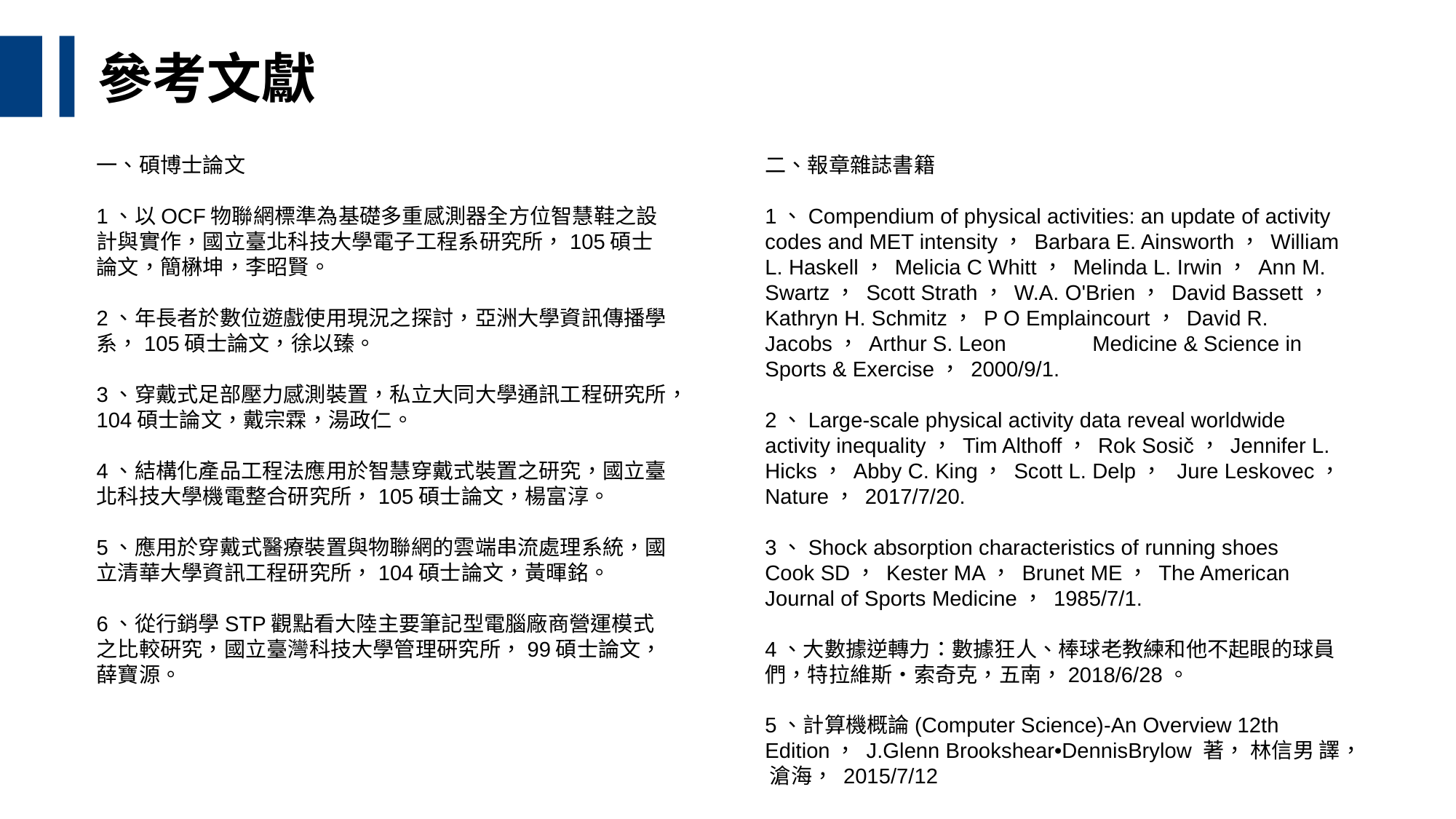

參考文獻
一、碩博士論文

1、以OCF物聯網標準為基礎多重感測器全方位智慧鞋之設計與實作，國立臺北科技大學電子工程系研究所，105碩士論文，簡楙坤，李昭賢。

2、年長者於數位遊戲使用現況之探討，亞洲大學資訊傳播學系，105碩士論文，徐以臻。

3、穿戴式足部壓力感測裝置，私立大同大學通訊工程研究所，104碩士論文，戴宗霖，湯政仁。

4、結構化產品工程法應用於智慧穿戴式裝置之研究，國立臺北科技大學機電整合研究所，105碩士論文，楊富淳。

5、應用於穿戴式醫療裝置與物聯網的雲端串流處理系統，國立清華大學資訊工程研究所，104碩士論文，黃暉銘。

6、從行銷學STP觀點看大陸主要筆記型電腦廠商營運模式之比較硏究，國立臺灣科技大學管理硏究所，99碩士論文，薛寶源。
二、報章雜誌書籍

1、Compendium of physical activities: an update of activity codes and MET intensity， Barbara E. Ainsworth， William L. Haskell， Melicia C Whitt， Melinda L. Irwin， Ann M. Swartz， Scott Strath， W.A. O'Brien， David Bassett， Kathryn H. Schmitz， P O Emplaincourt， David R. Jacobs， Arthur S. Leon	Medicine & Science in Sports & Exercise， 2000/9/1.

2、Large-scale physical activity data reveal worldwide activity inequality， Tim Althoff， Rok Sosič， Jennifer L. Hicks， Abby C. King， Scott L. Delp，  Jure Leskovec， Nature， 2017/7/20.

3、Shock absorption characteristics of running shoes	Cook SD， Kester MA， Brunet ME， The American Journal of Sports Medicine， 1985/7/1.

4、大數據逆轉力：數據狂人、棒球老教練和他不起眼的球員們，特拉維斯‧索奇克，五南，2018/6/28。

5、計算機概論(Computer Science)-An Overview 12th Edition， J.Glenn Brookshear•DennisBrylow 著， 林信男 譯， 滄海， 2015/7/12